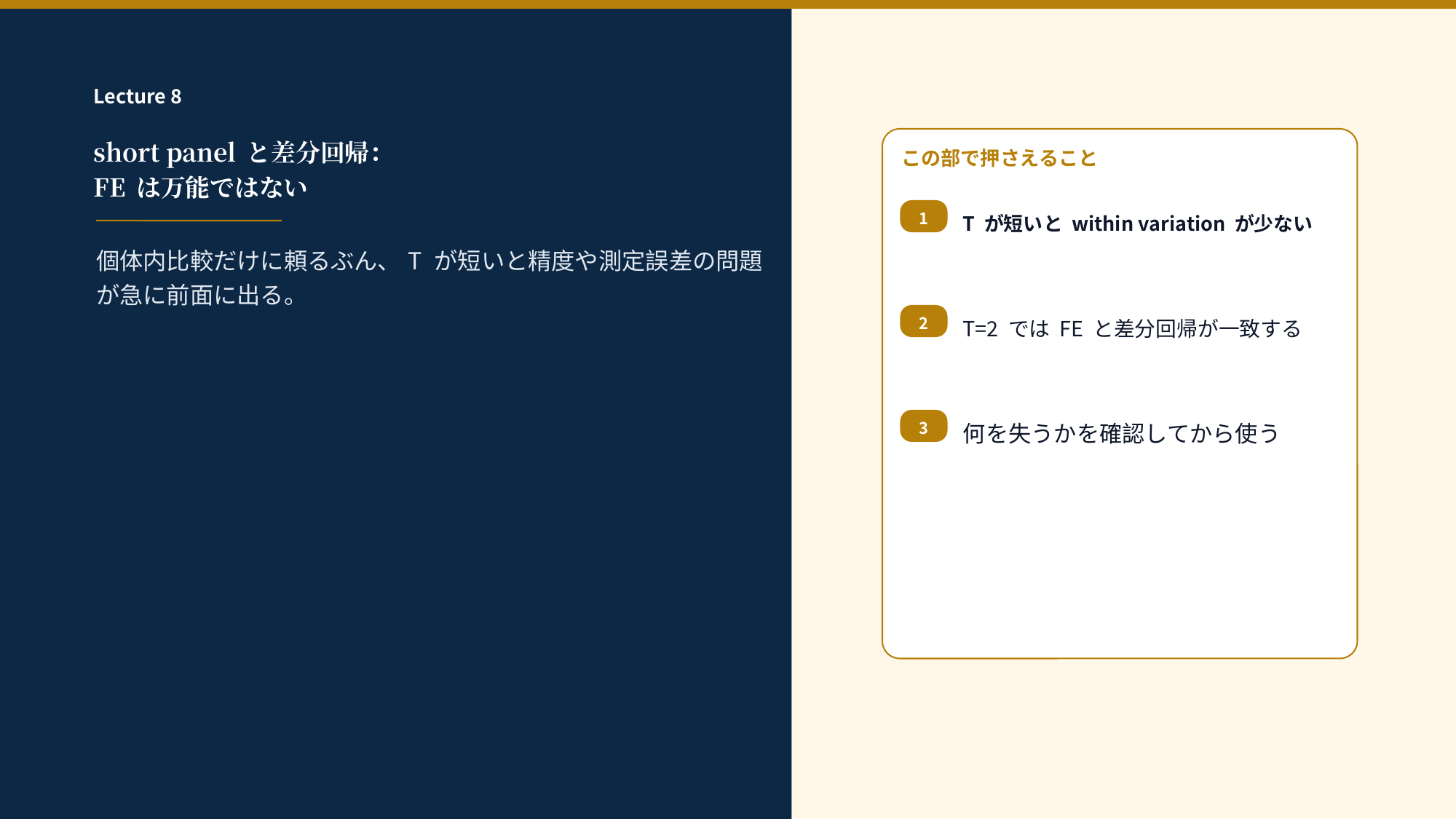

short panel / 差分
Lecture 8
Lecture 8

short panel と差分回帰：
FE は万能ではない
この部で押さえること
T が短いと within variation が少ない

1

個体内比較だけに頼るぶん、T が短いと精度や測定誤差の問題が急に前面に出る。
T=2 では FE と差分回帰が一致する

2
何を失うかを確認してから使う

3
30
計量経済学 I ｜ Lecture 8